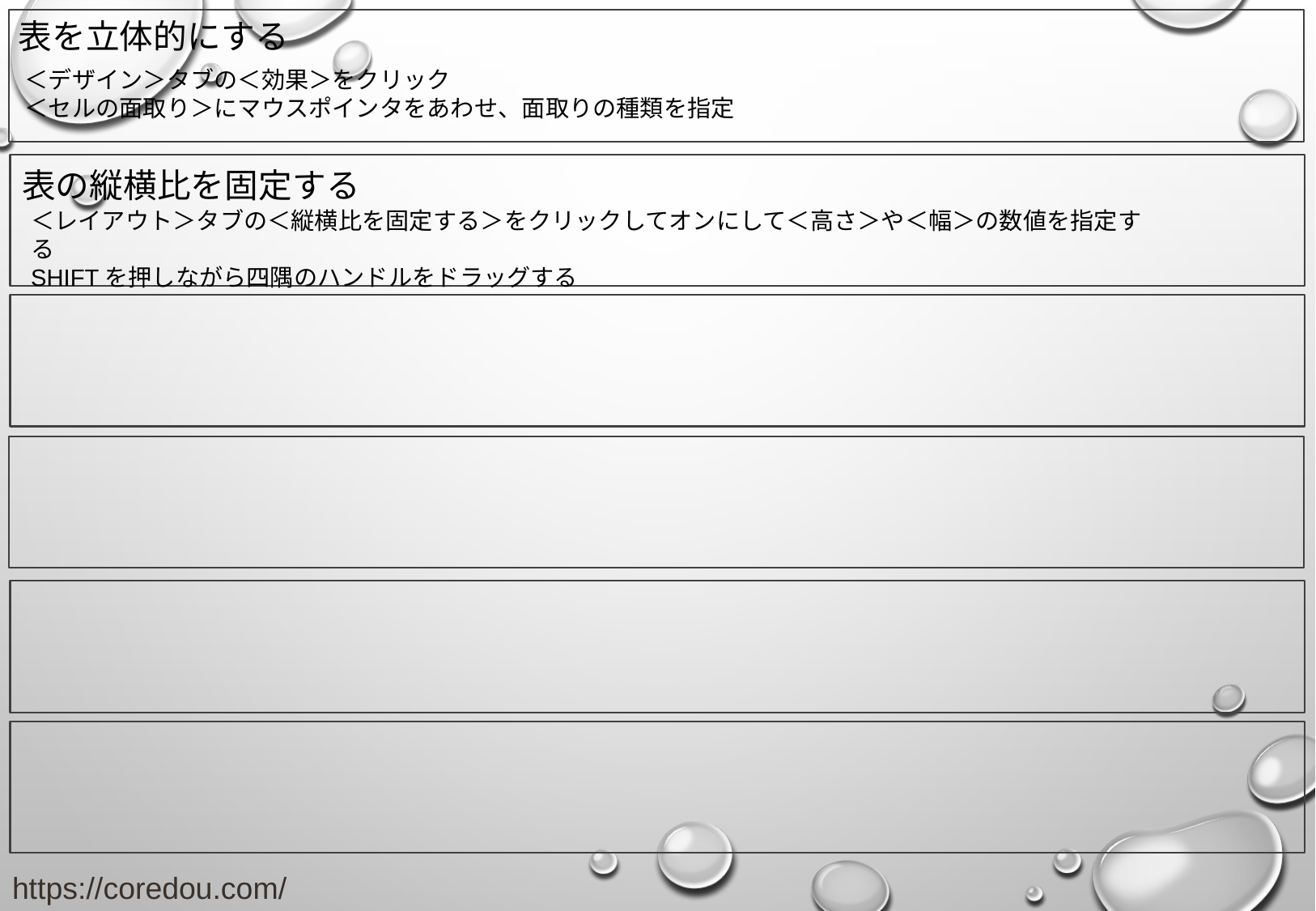

表を立体的にする

＜デザイン＞タブの＜効果＞をクリック
＜セルの面取り＞にマウスポインタをあわせ、面取りの種類を指定

表の縦横比を固定する
＜レイアウト＞タブの＜縦横比を固定する＞をクリックしてオンにして＜高さ＞や＜幅＞の数値を指定する
SHIFTを押しながら四隅のハンドルをドラッグする

https://coredou.com/